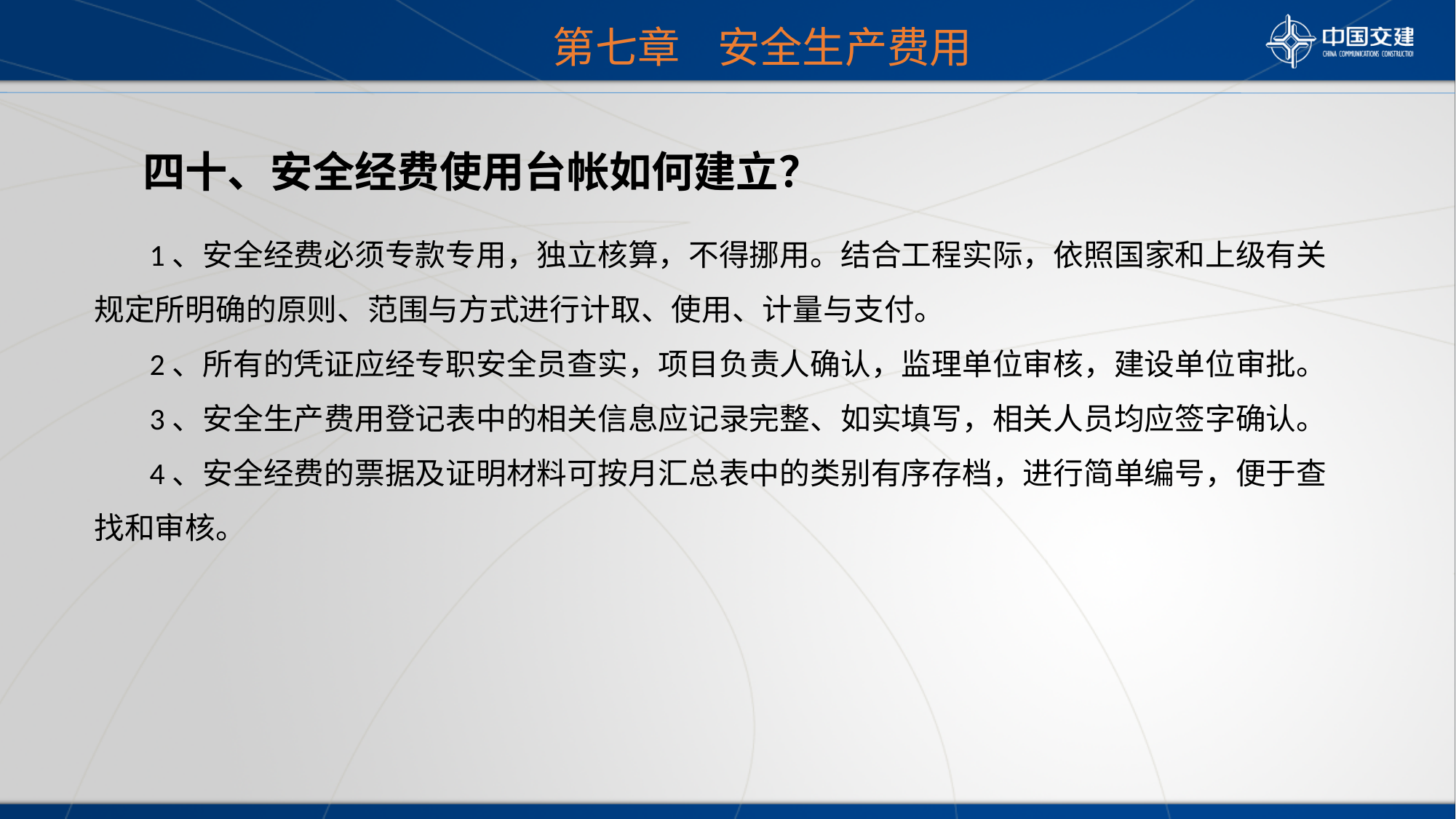

第七章    安全生产费用
    四十、安全经费使用台帐如何建立？
        1、安全经费必须专款专用，独立核算，不得挪用。结合工程实际，依照国家和上级有关规定所明确的原则、范围与方式进行计取、使用、计量与支付。
        2、所有的凭证应经专职安全员查实，项目负责人确认，监理单位审核，建设单位审批。
        3、安全生产费用登记表中的相关信息应记录完整、如实填写，相关人员均应签字确认。
        4、安全经费的票据及证明材料可按月汇总表中的类别有序存档，进行简单编号，便于查找和审核。